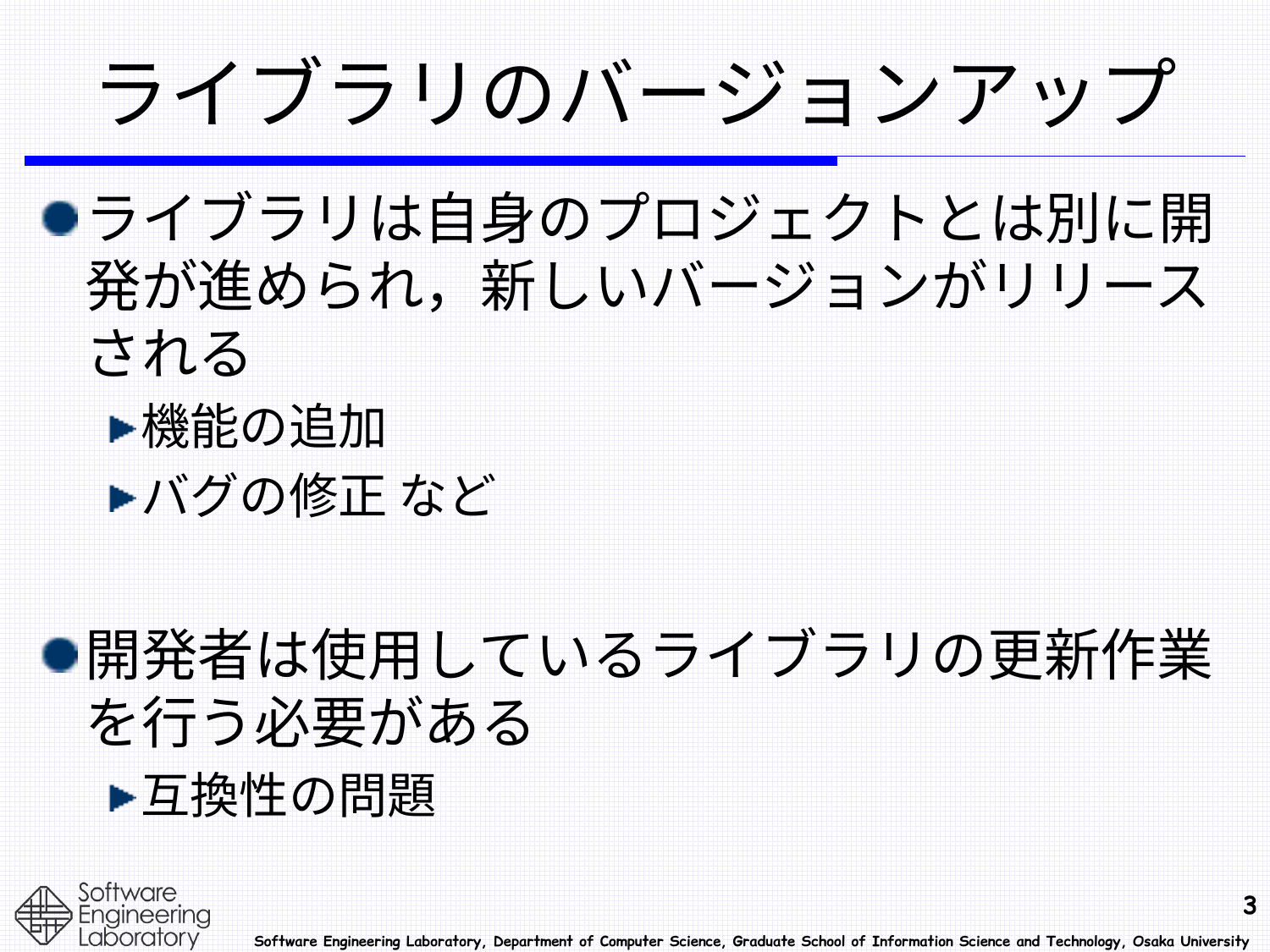

# ライブラリのバージョンアップ
ライブラリは自身のプロジェクトとは別に開発が進められ，新しいバージョンがリリースされる
機能の追加
バグの修正 など

開発者は使用しているライブラリの更新作業を行う必要がある
互換性の問題